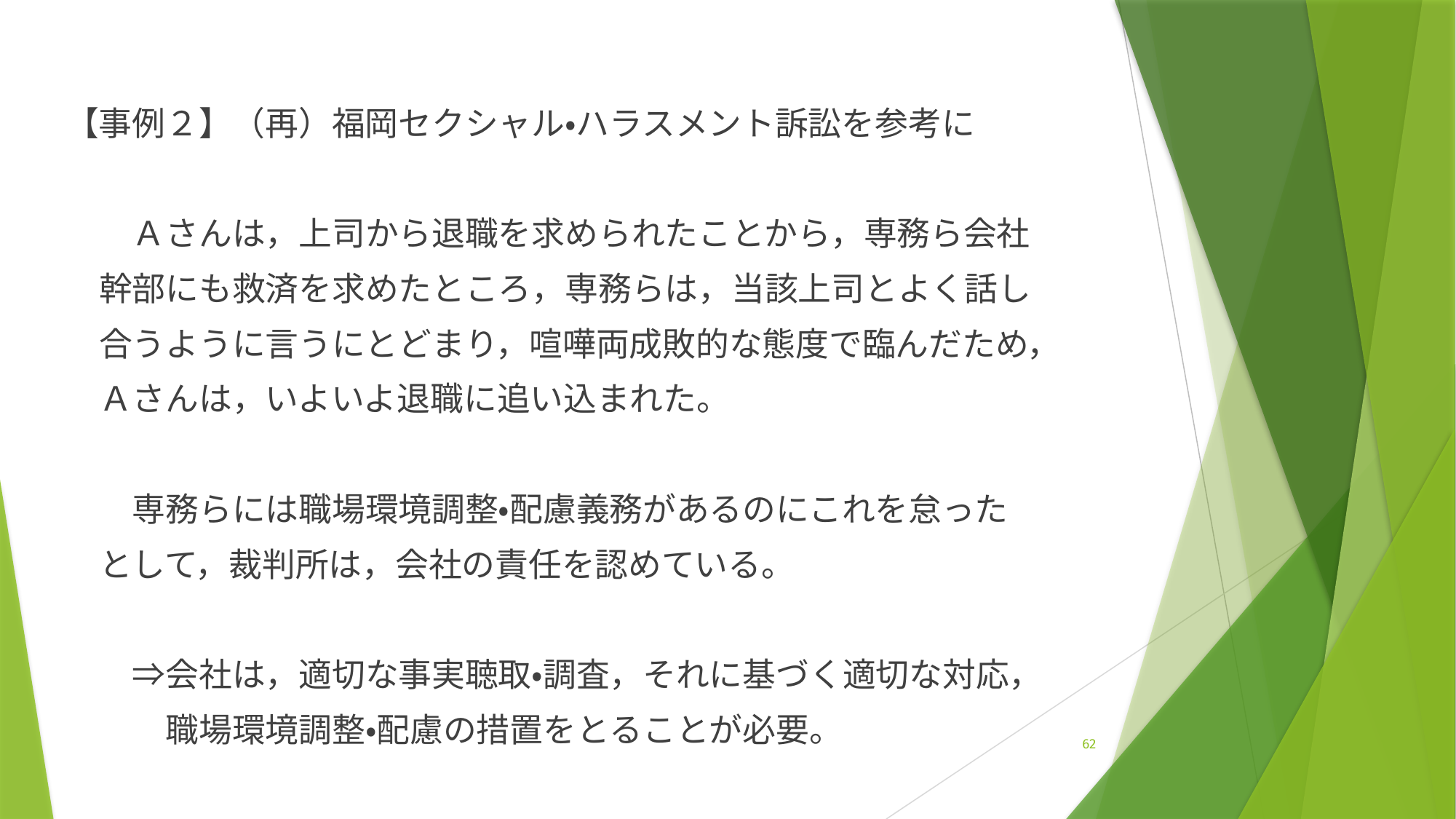

#
　【事例２】（再）福岡セクシャル・ハラスメント訴訟を参考に

　　　Ａさんは，上司から退職を求められたことから，専務ら会社
　　幹部にも救済を求めたところ，専務らは，当該上司とよく話し
　　合うように言うにとどまり，喧嘩両成敗的な態度で臨んだため，
　　Ａさんは，いよいよ退職に追い込まれた。

　　　専務らには職場環境調整・配慮義務があるのにこれを怠った
　　として，裁判所は，会社の責任を認めている。

　　　⇒会社は，適切な事実聴取・調査，それに基づく適切な対応，
　　　　職場環境調整・配慮の措置をとることが必要。
62